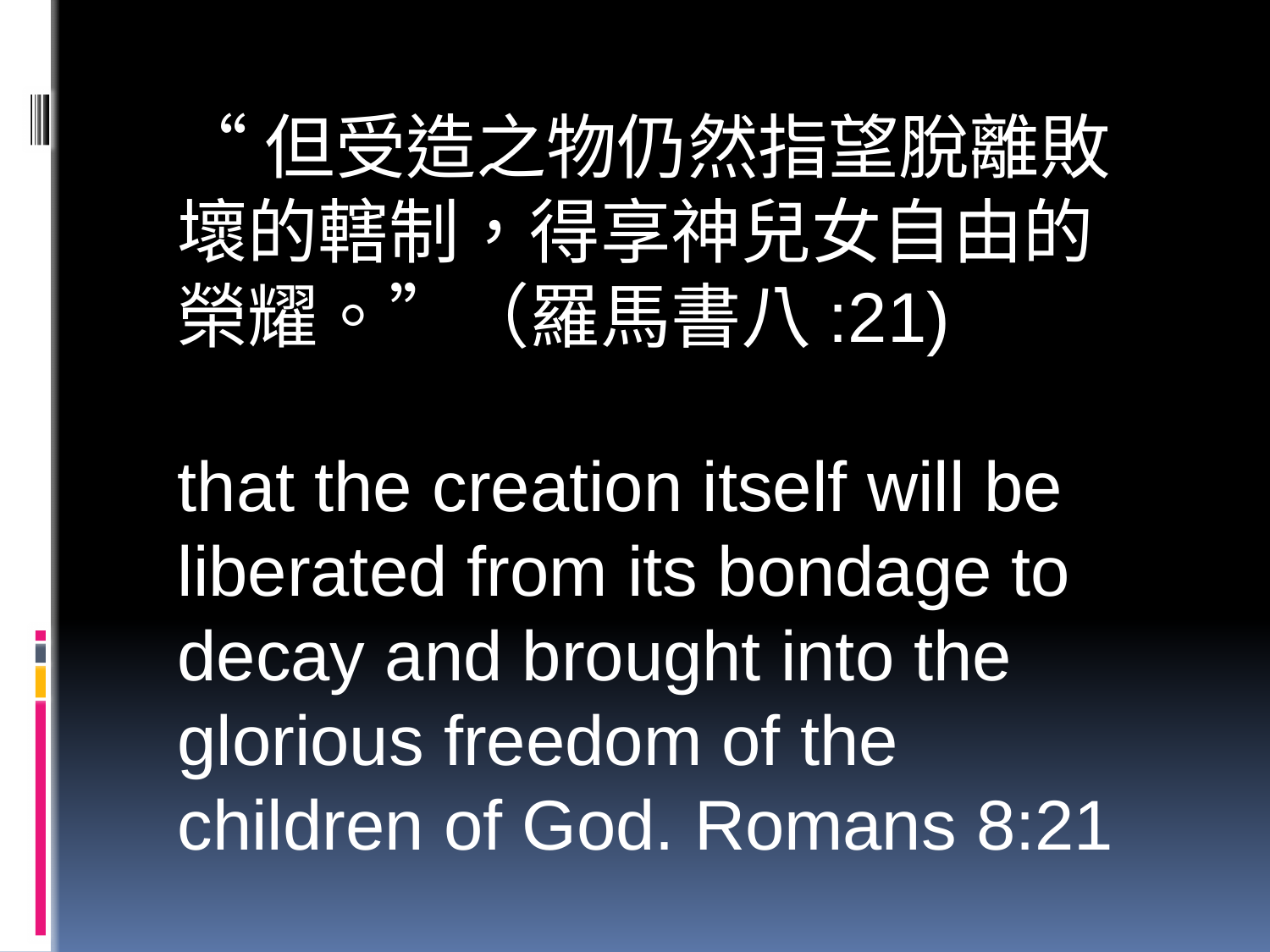

“但受造之物仍然指望脫離敗壞的轄制，得享神兒女自由的榮耀。”（羅馬書八:21)

that the creation itself will be liberated from its bondage to decay and brought into the glorious freedom of the children of God. Romans 8:21